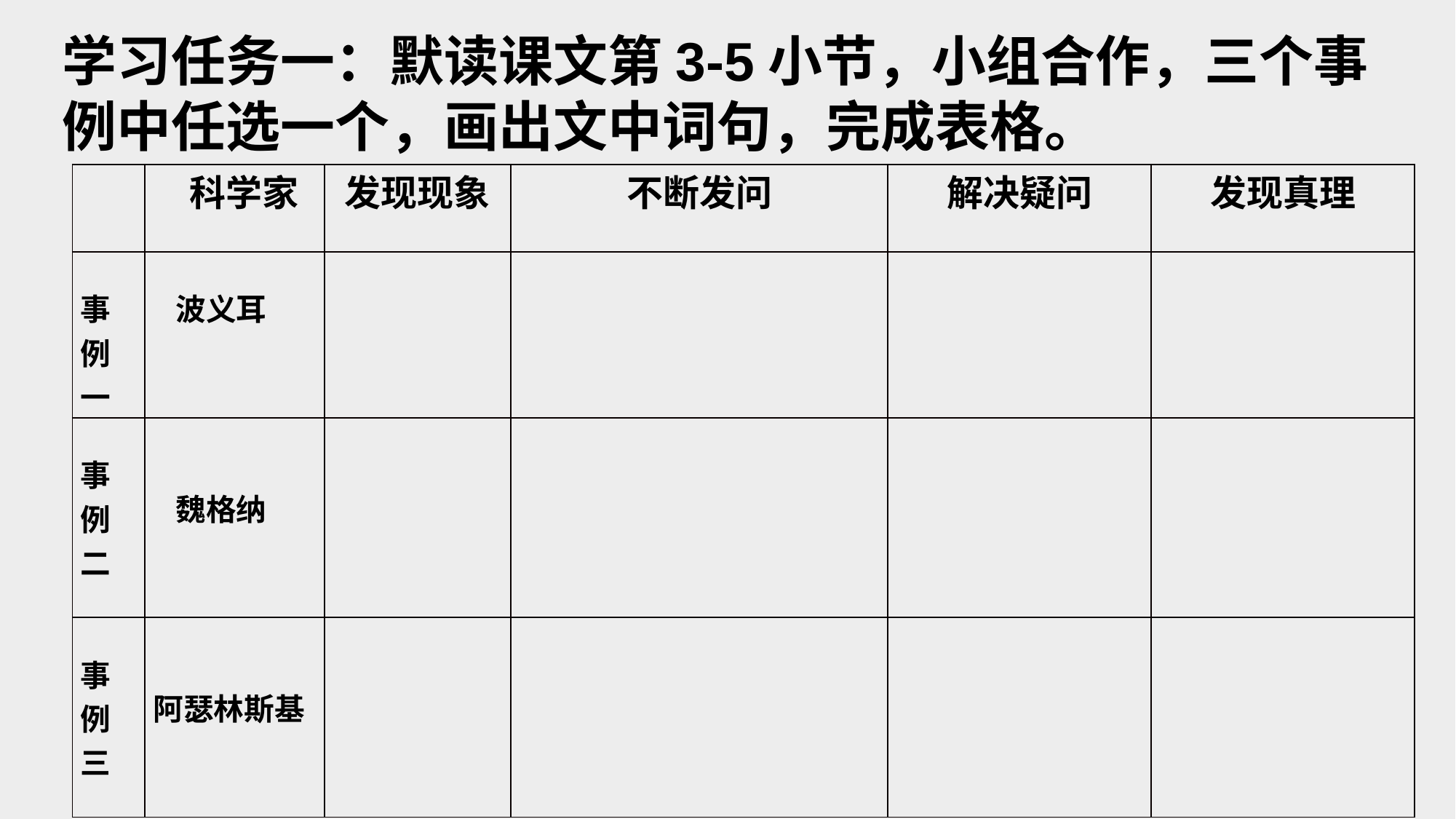

学习任务一：默读课文第3-5小节，小组合作，三个事例中任选一个，画出文中词句，完成表格。
|  | 科学家 | 发现现象 | 不断发问 | 解决疑问 | 发现真理 |
| --- | --- | --- | --- | --- | --- |
| 事例一 | 波义耳 |  |  |  |  |
| 事例二 | 魏格纳 |  |  |  |  |
| 事例三 | 阿瑟林斯基 |  |  |  |  |